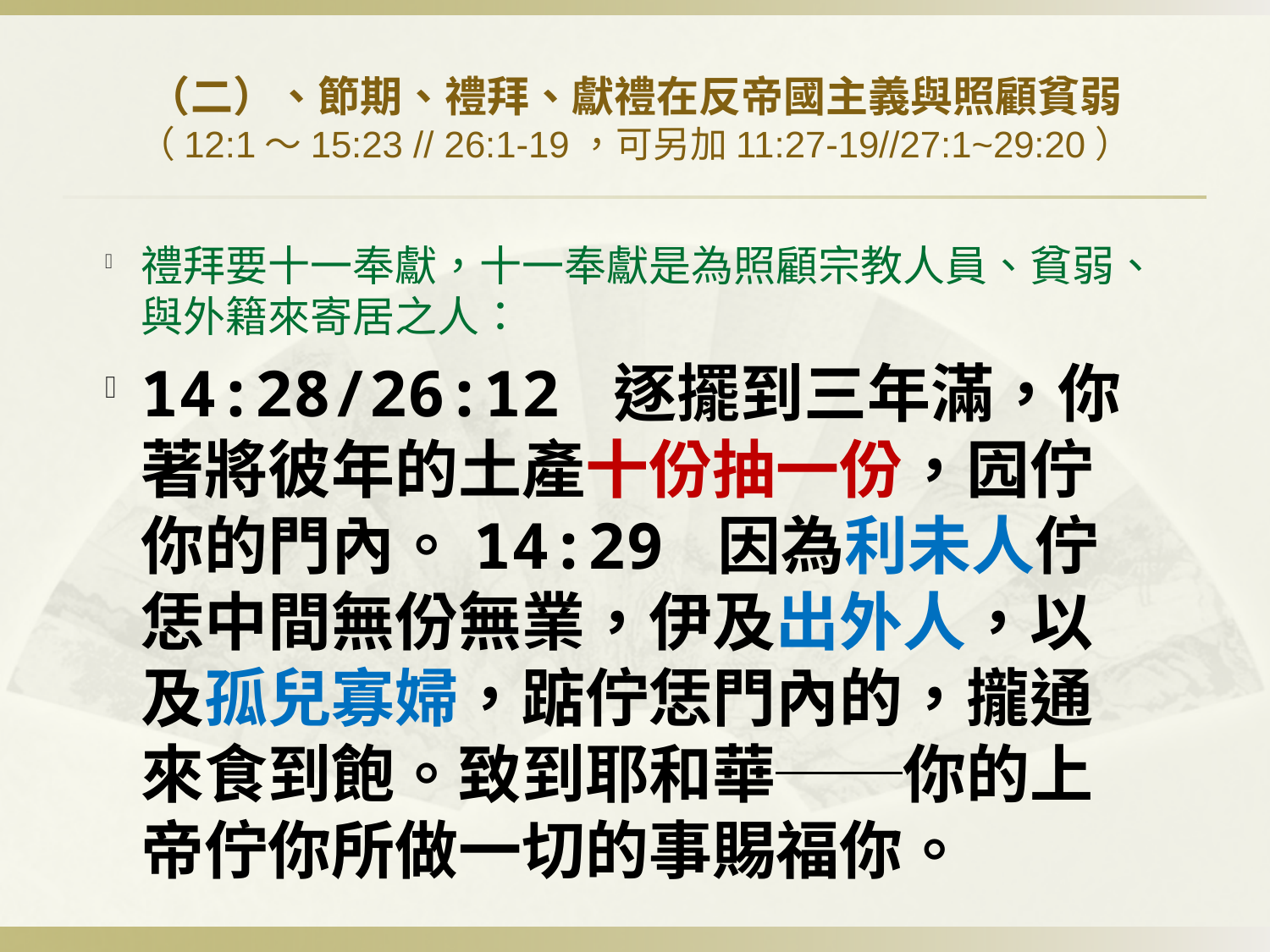

# （二）、節期、禮拜、獻禮在反帝國主義與照顧貧弱 （12:1～15:23 // 26:1-19，可另加11:27-19//27:1~29:20）
禮拜要十一奉獻，十一奉獻是為照顧宗教人員、貧弱、與外籍來寄居之人：
14:28/26:12 逐擺到三年滿，你著將彼年的土產十份抽一份，囥佇你的門內。14:29 因為利未人佇恁中間無份無業，伊及出外人，以及孤兒寡婦，踮佇恁門內的，攏通來食到飽。致到耶和華──你的上帝佇你所做一切的事賜福你。